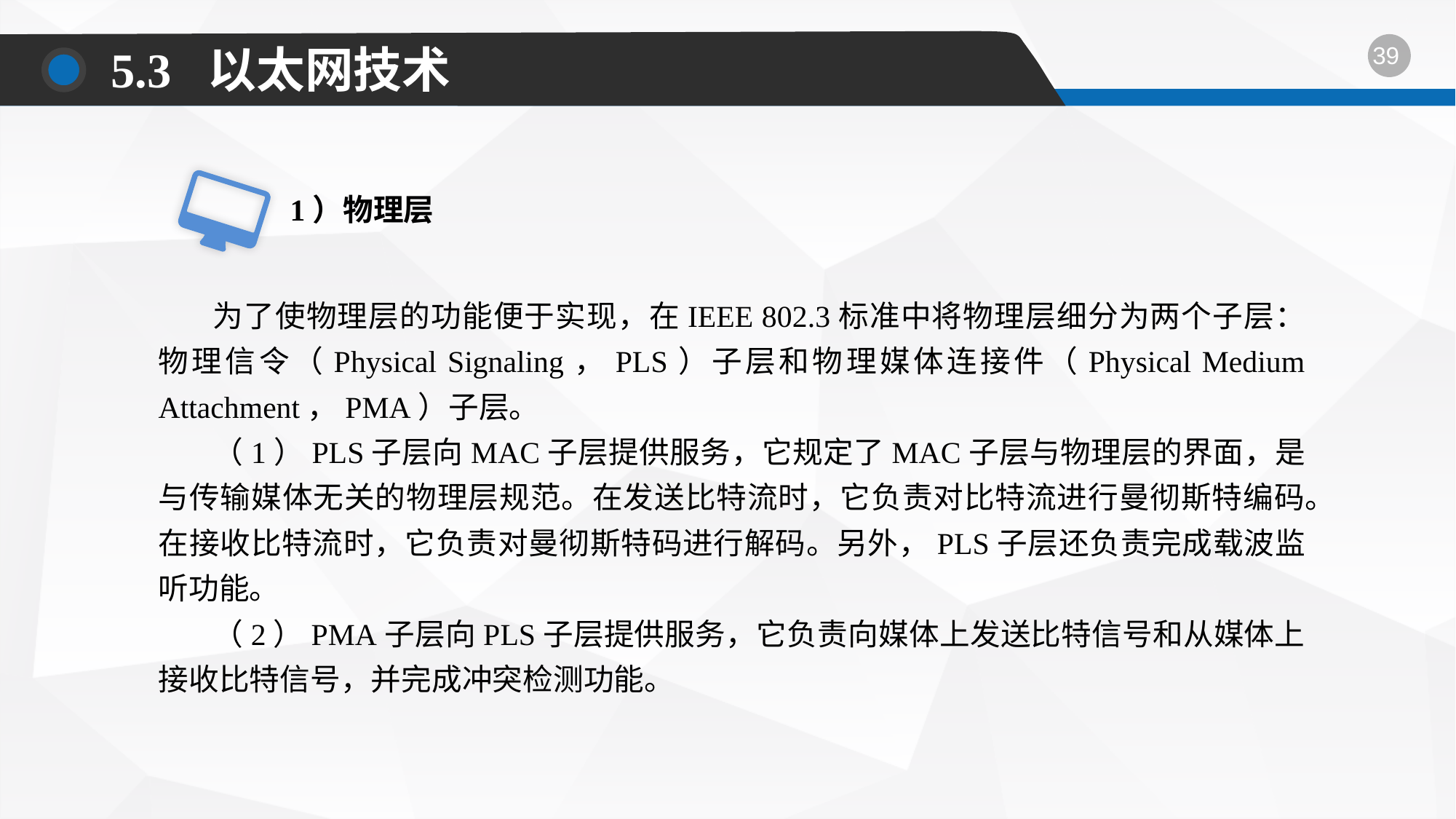

5.3  以太网技术

1）物理层
为了使物理层的功能便于实现，在IEEE 802.3标准中将物理层细分为两个子层：物理信令（Physical Signaling，PLS）子层和物理媒体连接件（Physical Medium Attachment，PMA）子层。
（1）PLS子层向MAC子层提供服务，它规定了MAC子层与物理层的界面，是与传输媒体无关的物理层规范。在发送比特流时，它负责对比特流进行曼彻斯特编码。在接收比特流时，它负责对曼彻斯特码进行解码。另外，PLS子层还负责完成载波监听功能。
（2）PMA子层向PLS子层提供服务，它负责向媒体上发送比特信号和从媒体上接收比特信号，并完成冲突检测功能。